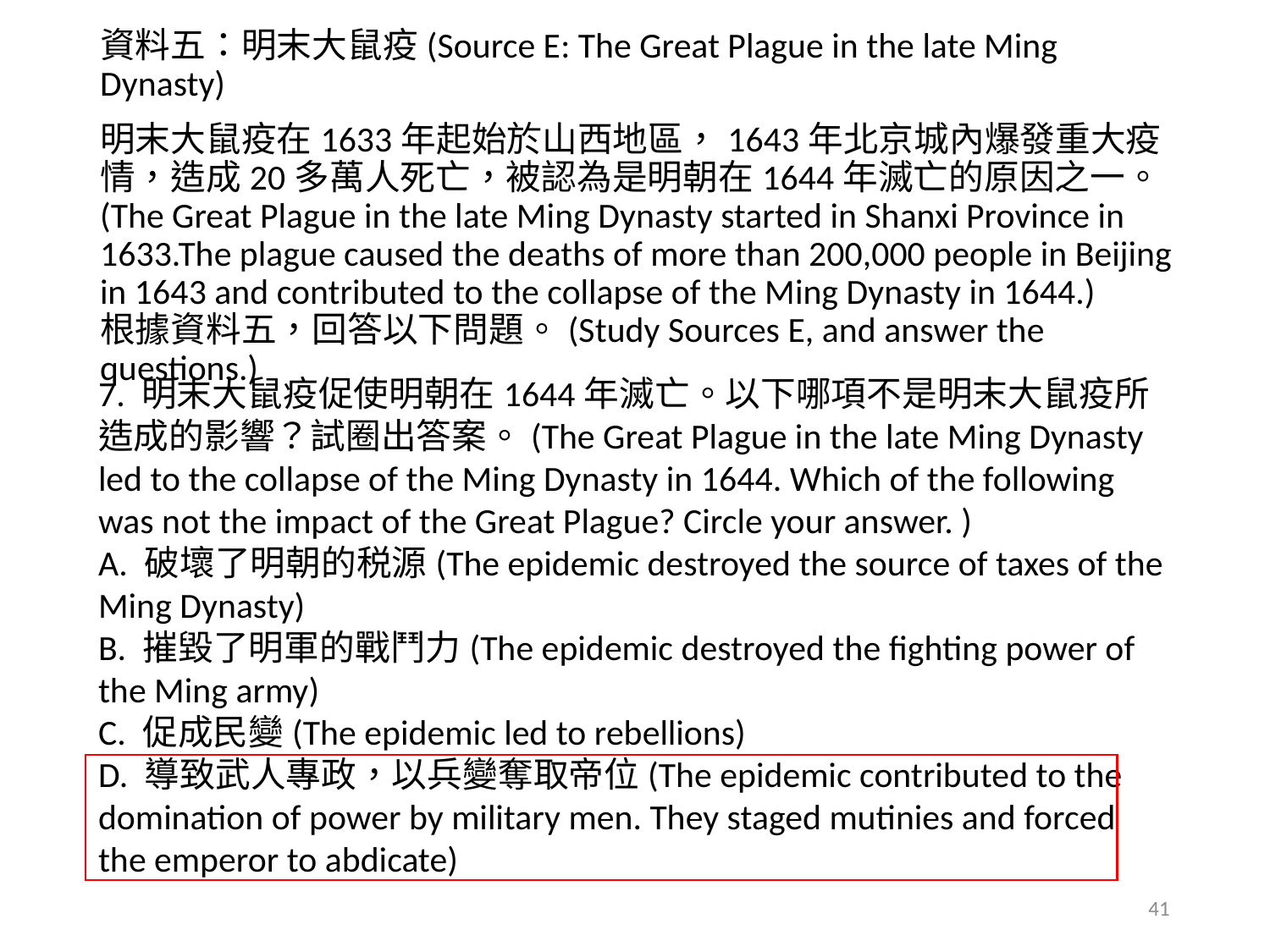

資料五：明末大鼠疫(Source E: The Great Plague in the late Ming Dynasty)
明末大鼠疫在1633年起始於山西地區，1643年北京城內爆發重大疫情，造成20多萬人死亡，被認為是明朝在1644年滅亡的原因之一。(The Great Plague in the late Ming Dynasty started in Shanxi Province in 1633.The plague caused the deaths of more than 200,000 people in Beijing in 1643 and contributed to the collapse of the Ming Dynasty in 1644.)

根據資料五，回答以下問題。(Study Sources E, and answer the questions.)

7. 明末大鼠疫促使明朝在1644年滅亡。以下哪項不是明末大鼠疫所造成的影響？試圈出答案。(The Great Plague in the late Ming Dynasty led to the collapse of the Ming Dynasty in 1644. Which of the following was not the impact of the Great Plague? Circle your answer. )
A. 破壞了明朝的税源(The epidemic destroyed the source of taxes of the Ming Dynasty)
B. 摧毀了明軍的戰鬥力(The epidemic destroyed the fighting power of the Ming army)
C. 促成民變(The epidemic led to rebellions)
D. 導致武人專政，以兵變奪取帝位(The epidemic contributed to the domination of power by military men. They staged mutinies and forced the emperor to abdicate)

41